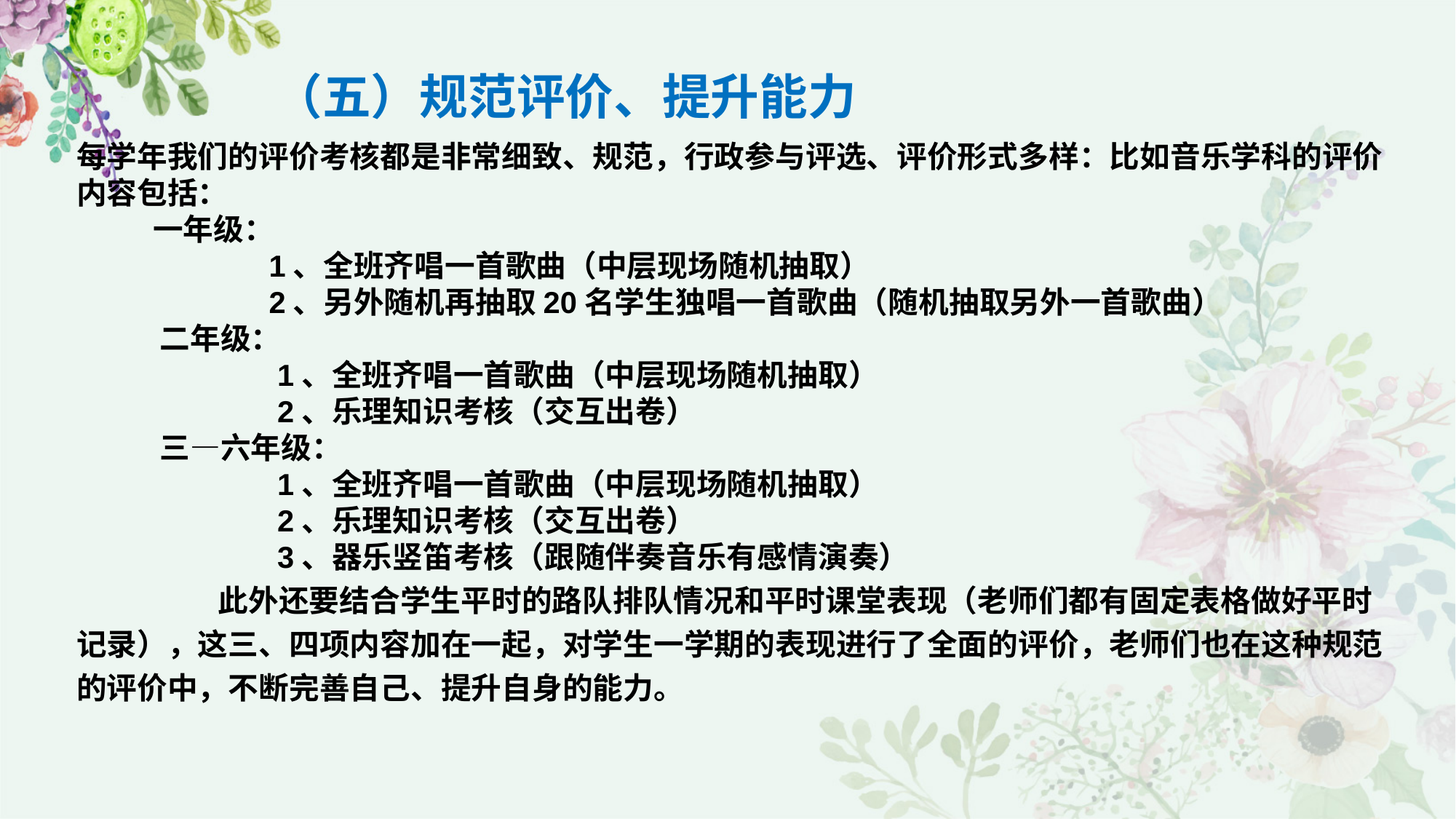

（五）规范评价、提升能力
每学年我们的评价考核都是非常细致、规范，行政参与评选、评价形式多样：比如音乐学科的评价内容包括：          一年级：                       1、全班齐唱一首歌曲（中层现场随机抽取）                       2、另外随机再抽取20名学生独唱一首歌曲（随机抽取另外一首歌曲）           二年级：                        1、全班齐唱一首歌曲（中层现场随机抽取）                        2、乐理知识考核（交互出卷）           三—六年级：                        1、全班齐唱一首歌曲（中层现场随机抽取）                        2、乐理知识考核（交互出卷）                        3、器乐竖笛考核（跟随伴奏音乐有感情演奏）       此外还要结合学生平时的路队排队情况和平时课堂表现（老师们都有固定表格做好平时记录），这三、四项内容加在一起，对学生一学期的表现进行了全面的评价，老师们也在这种规范的评价中，不断完善自己、提升自身的能力。